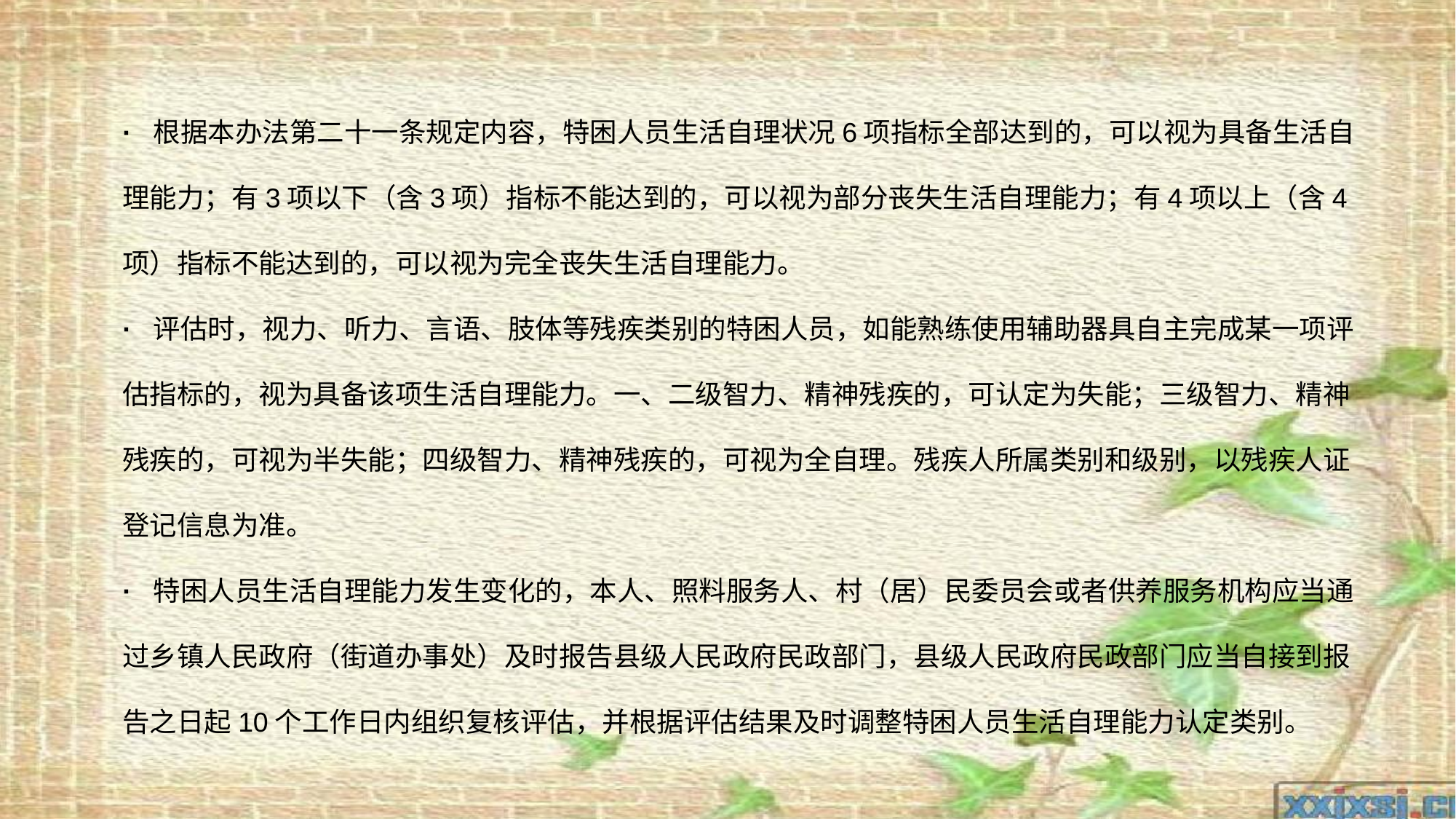

# ·  根据本办法第二十一条规定内容，特困人员生活自理状况6项指标全部达到的，可以视为具备生活自理能力；有3项以下（含3项）指标不能达到的，可以视为部分丧失生活自理能力；有4项以上（含4项）指标不能达到的，可以视为完全丧失生活自理能力。 ·  评估时，视力、听力、言语、肢体等残疾类别的特困人员，如能熟练使用辅助器具自主完成某一项评估指标的，视为具备该项生活自理能力。一、二级智力、精神残疾的，可认定为失能；三级智力、精神残疾的，可视为半失能；四级智力、精神残疾的，可视为全自理。残疾人所属类别和级别，以残疾人证登记信息为准。 ·  特困人员生活自理能力发生变化的，本人、照料服务人、村（居）民委员会或者供养服务机构应当通过乡镇人民政府（街道办事处）及时报告县级人民政府民政部门，县级人民政府民政部门应当自接到报告之日起10个工作日内组织复核评估，并根据评估结果及时调整特困人员生活自理能力认定类别。